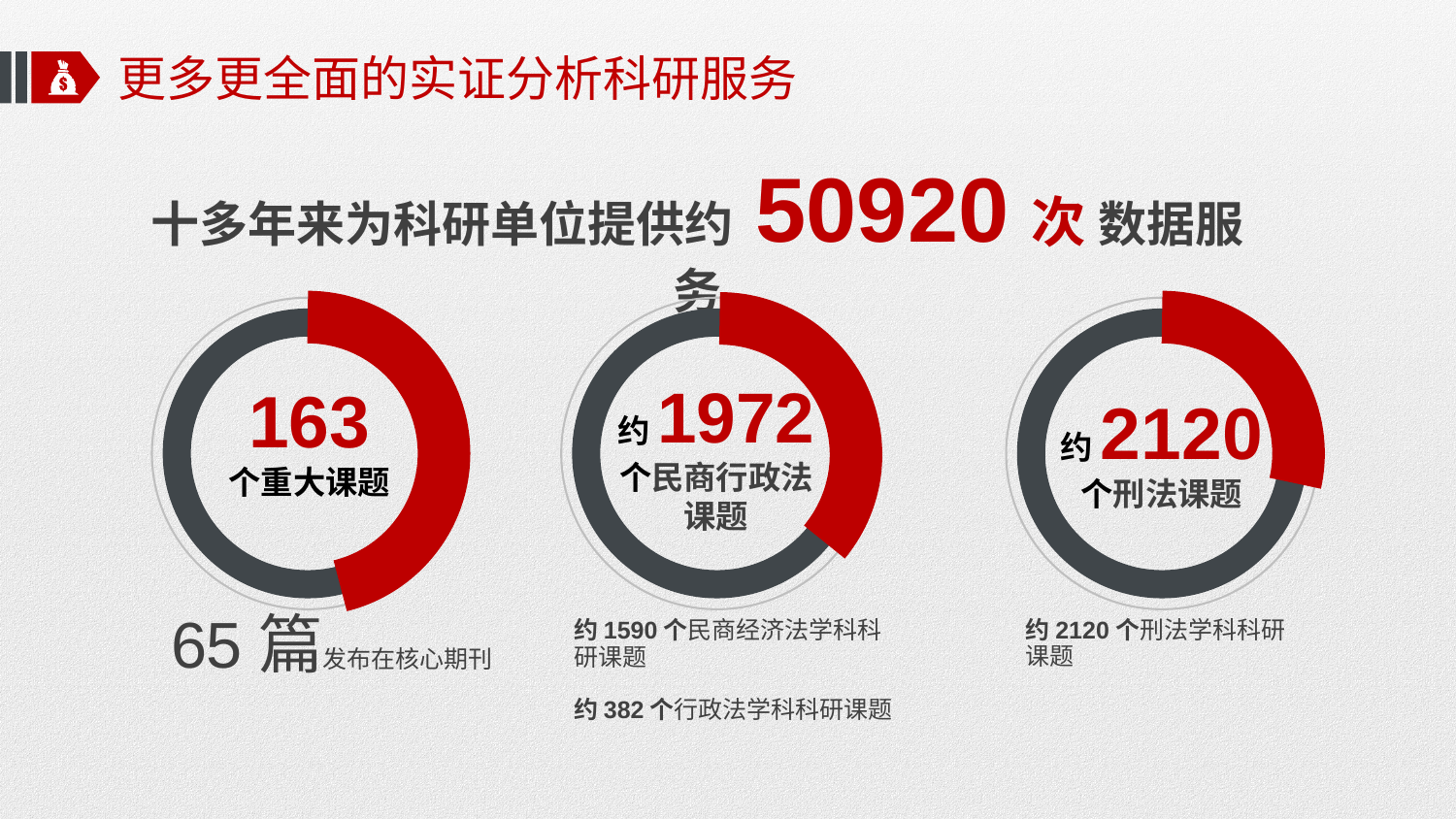

更多更全面的实证分析科研服务

十多年来为科研单位提供约 50920次 数据服务

约1972
个民商行政法
课题
163
个重大课题
约2120
个刑法课题
约2120个刑法学科科研课题
约1590个民商经济法学科科研课题

约382个行政法学科科研课题
65篇发布在核心期刊